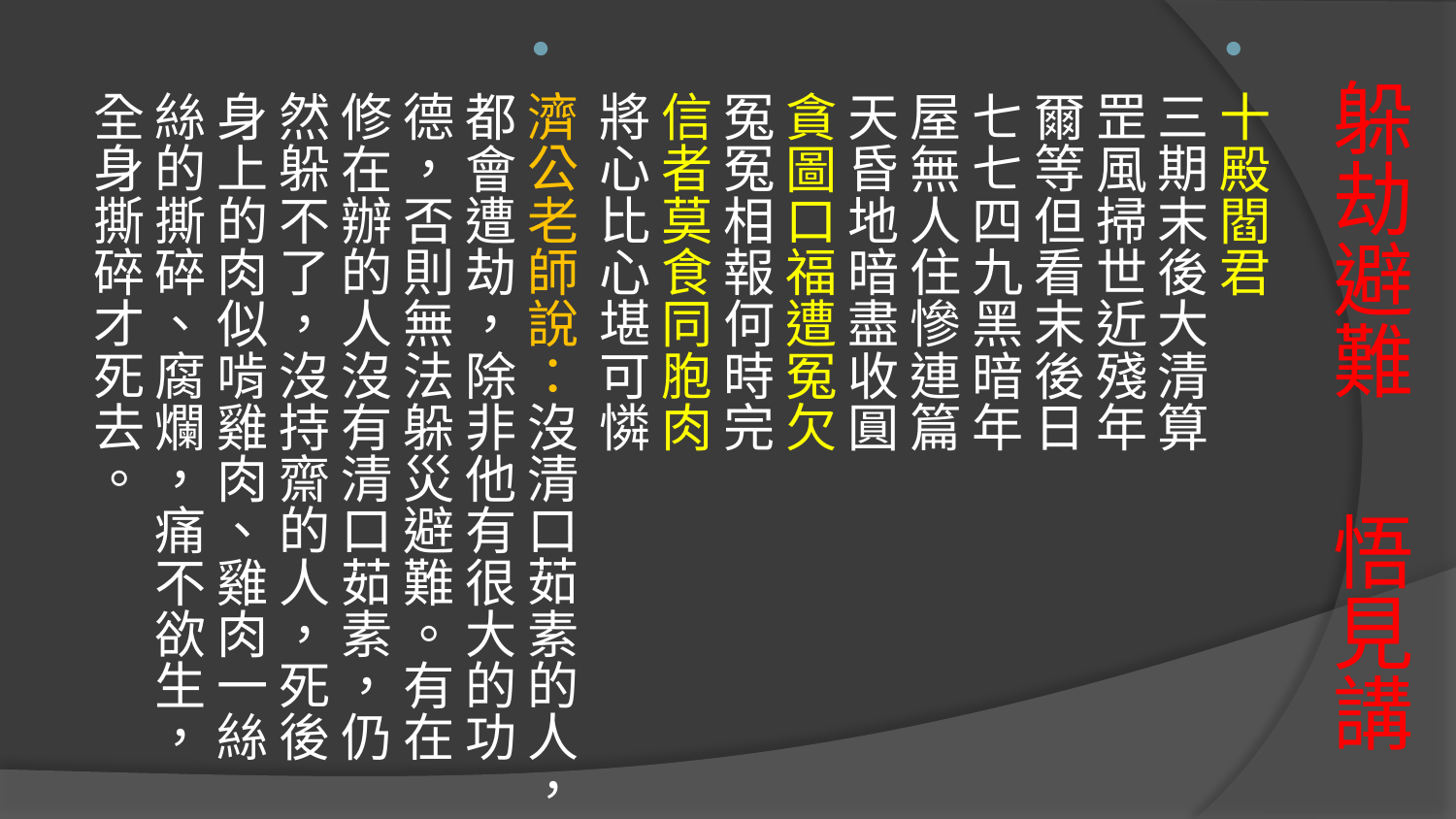

十殿閻君
三期末後大清算
罡風掃世近殘年                            爾等但看末後日
七七四九黑暗年
屋無人住慘連篇
天昏地暗盡收圓                           貪圖口福遭冤欠
冤冤相報何時完
信者莫食同胞肉
將心比心堪可憐
濟公老師說：沒清口茹素的人，都會遭劫，除非他有很大的功德，否則無法躲災避難。有在修在辦的人沒有清口茹素，仍然躲不了，沒持齋的人，死後身上的肉似啃雞肉、雞肉一絲絲的撕碎、腐爛，痛不欲生，全身撕碎才死去。

# 躲劫避難      悟見講